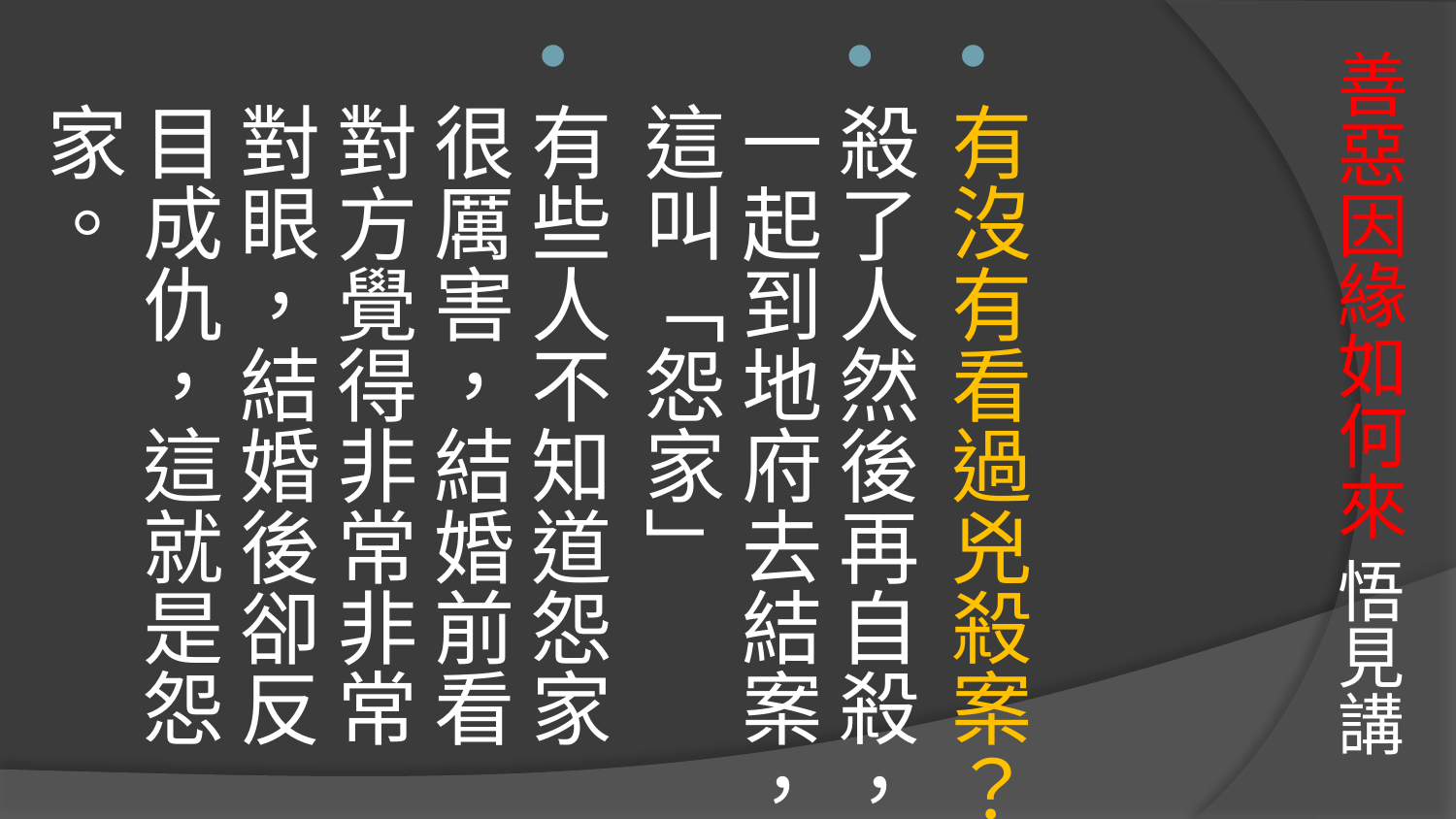

# 善惡因緣如何來 悟見講
有沒有看過兇殺案？
殺了人然後再自殺，一起到地府去結案，這叫「怨家」
有些人不知道怨家很厲害，結婚前看對方覺得非常非常對眼，結婚後卻反目成仇，這就是怨家。